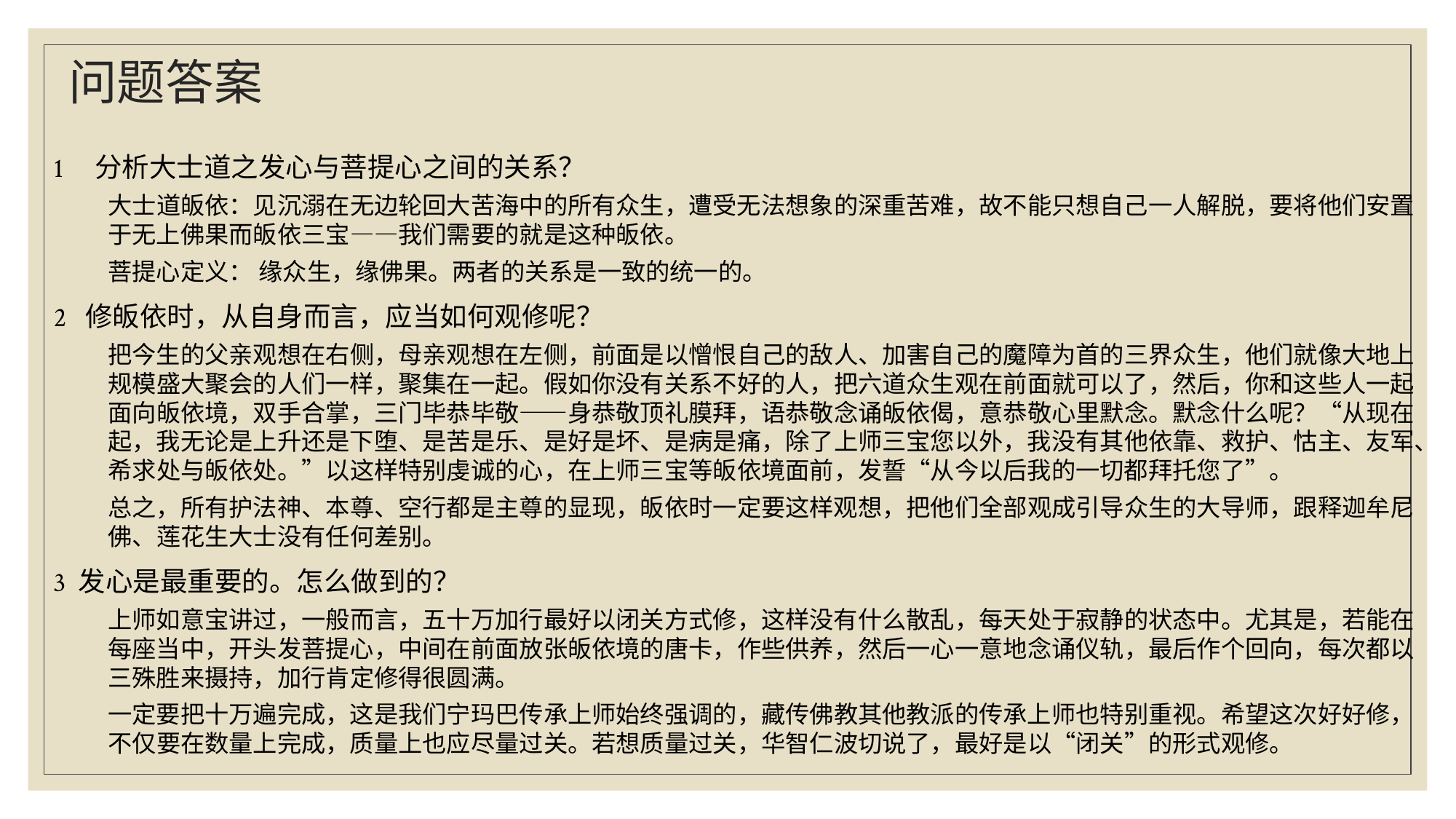

# 问题答案
1    分析大士道之发心与菩提心之间的关系？
大士道皈依：见沉溺在无边轮回大苦海中的所有众生，遭受无法想象的深重苦难，故不能只想自己一人解脱，要将他们安置于无上佛果而皈依三宝―—我们需要的就是这种皈依。
菩提心定义： 缘众生，缘佛果。两者的关系是一致的统一的。
2  修皈依时，从自身而言，应当如何观修呢？
把今生的父亲观想在右侧，母亲观想在左侧，前面是以憎恨自己的敌人、加害自己的魔障为首的三界众生，他们就像大地上规模盛大聚会的人们一样，聚集在一起。假如你没有关系不好的人，把六道众生观在前面就可以了，然后，你和这些人一起面向皈依境，双手合掌，三门毕恭毕敬——身恭敬顶礼膜拜，语恭敬念诵皈依偈，意恭敬心里默念。默念什么呢？“从现在起，我无论是上升还是下堕、是苦是乐、是好是坏、是病是痛，除了上师三宝您以外，我没有其他依靠、救护、怙主、友军、希求处与皈依处。”以这样特别虔诚的心，在上师三宝等皈依境面前，发誓“从今以后我的一切都拜托您了”。
总之，所有护法神、本尊、空行都是主尊的显现，皈依时一定要这样观想，把他们全部观成引导众生的大导师，跟释迦牟尼佛、莲花生大士没有任何差别。
3 发心是最重要的。怎么做到的？
上师如意宝讲过，一般而言，五十万加行最好以闭关方式修，这样没有什么散乱，每天处于寂静的状态中。尤其是，若能在每座当中，开头发菩提心，中间在前面放张皈依境的唐卡，作些供养，然后一心一意地念诵仪轨，最后作个回向，每次都以三殊胜来摄持，加行肯定修得很圆满。
一定要把十万遍完成，这是我们宁玛巴传承上师始终强调的，藏传佛教其他教派的传承上师也特别重视。希望这次好好修，不仅要在数量上完成，质量上也应尽量过关。若想质量过关，华智仁波切说了，最好是以“闭关”的形式观修。